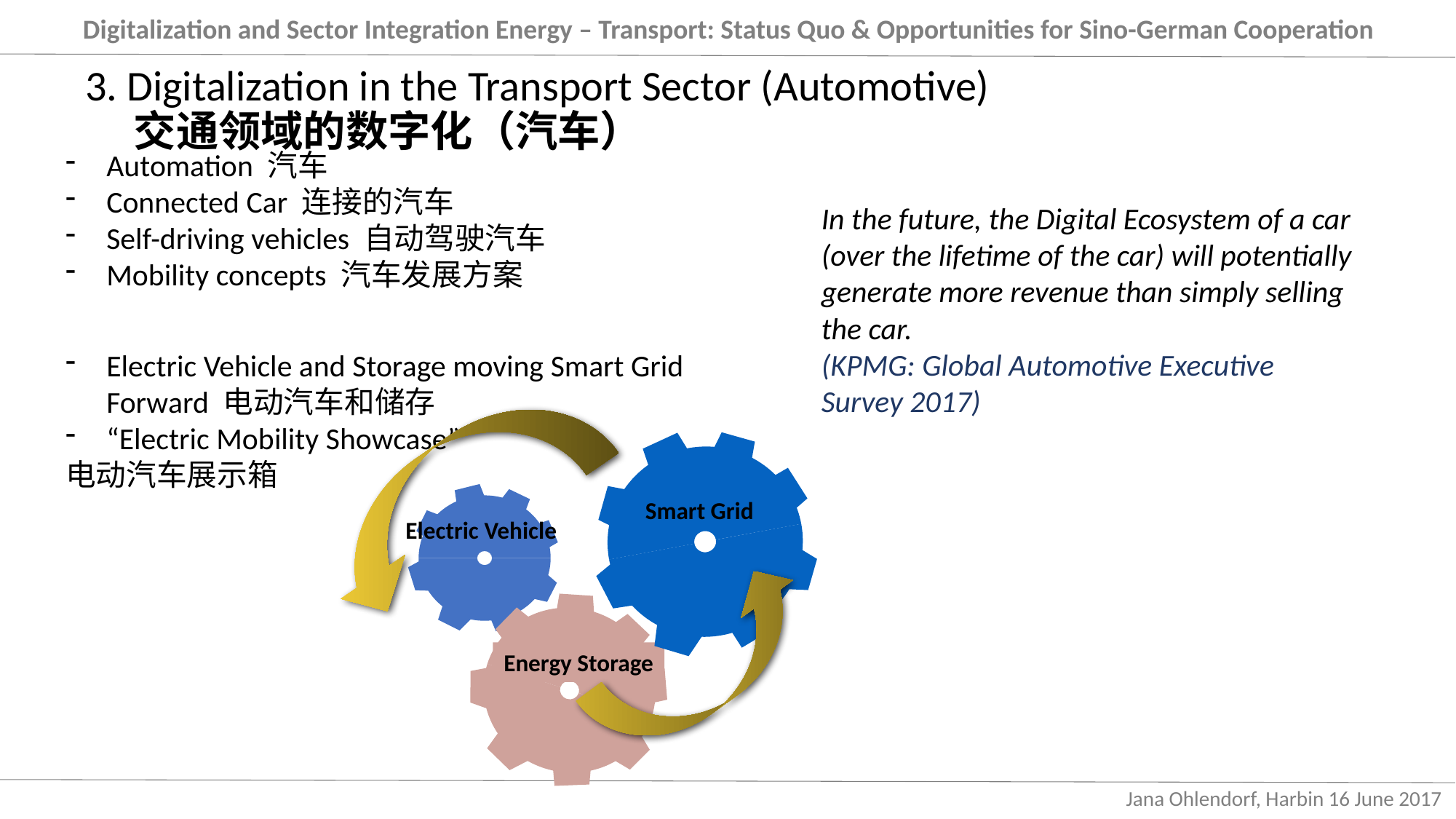

Digitalization and Sector Integration Energy – Transport: Status Quo & Opportunities for Sino-German Cooperation
3. Digitalization in the Transport Sector (Automotive)
    交通领域的数字化（汽车）

Automation 汽车
Connected Car 连接的汽车
Self-driving vehicles 自动驾驶汽车
Mobility concepts 汽车发展方案

Electric Vehicle and Storage moving Smart Grid Forward 电动汽车和储存
“Electric Mobility Showcase”
电动汽车展示箱

In the future, the Digital Ecosystem of a car (over the lifetime of the car) will potentially generate more revenue than simply selling the car.
(KPMG: Global Automotive Executive Survey 2017)

Smart Grid

Electric Vehicle

Energy Storage
Jana Ohlendorf, Harbin 16 June 2017